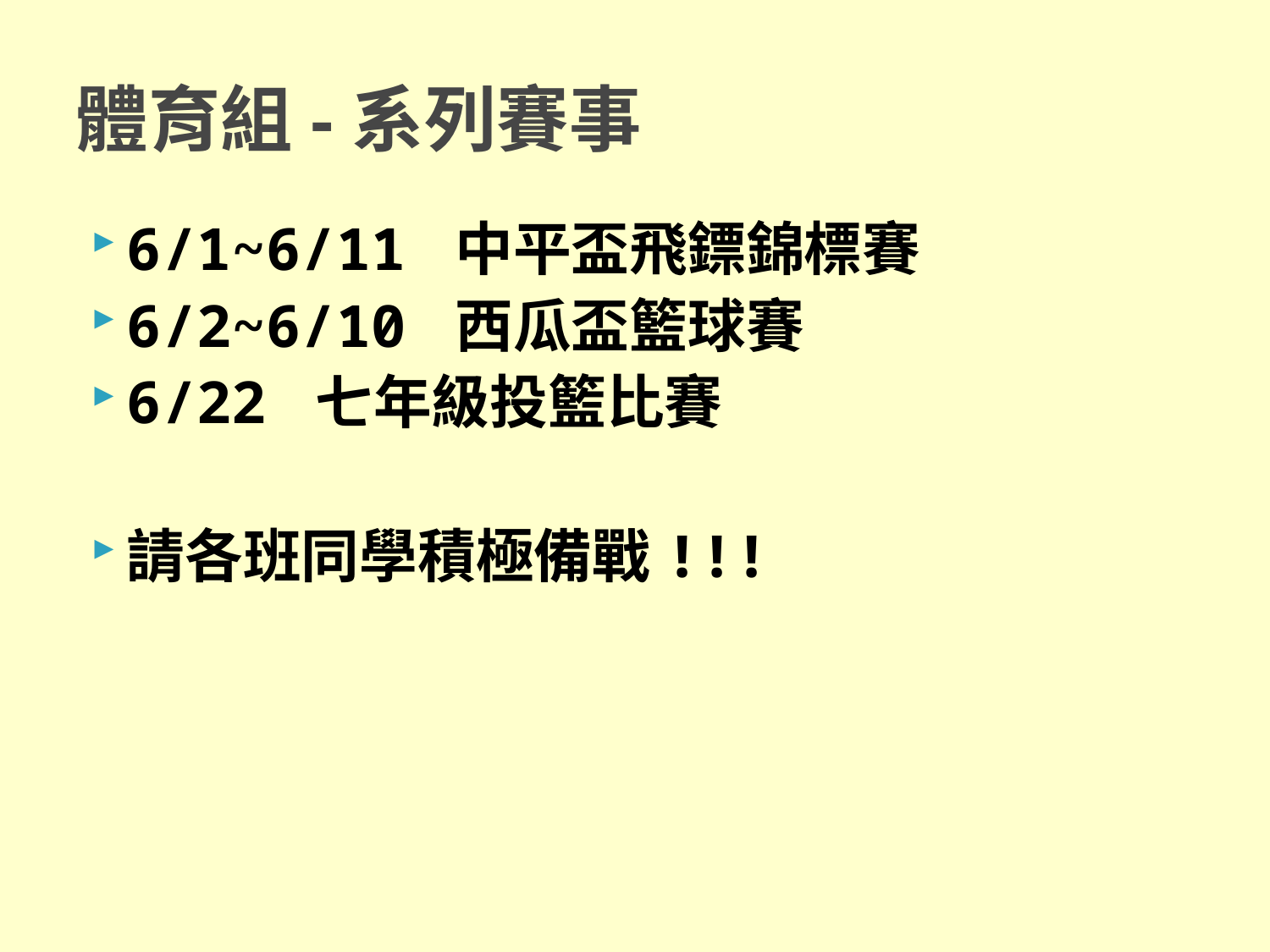

# 體育組-系列賽事
6/1~6/11 中平盃飛鏢錦標賽
6/2~6/10 西瓜盃籃球賽
6/22 七年級投籃比賽

請各班同學積極備戰!!!